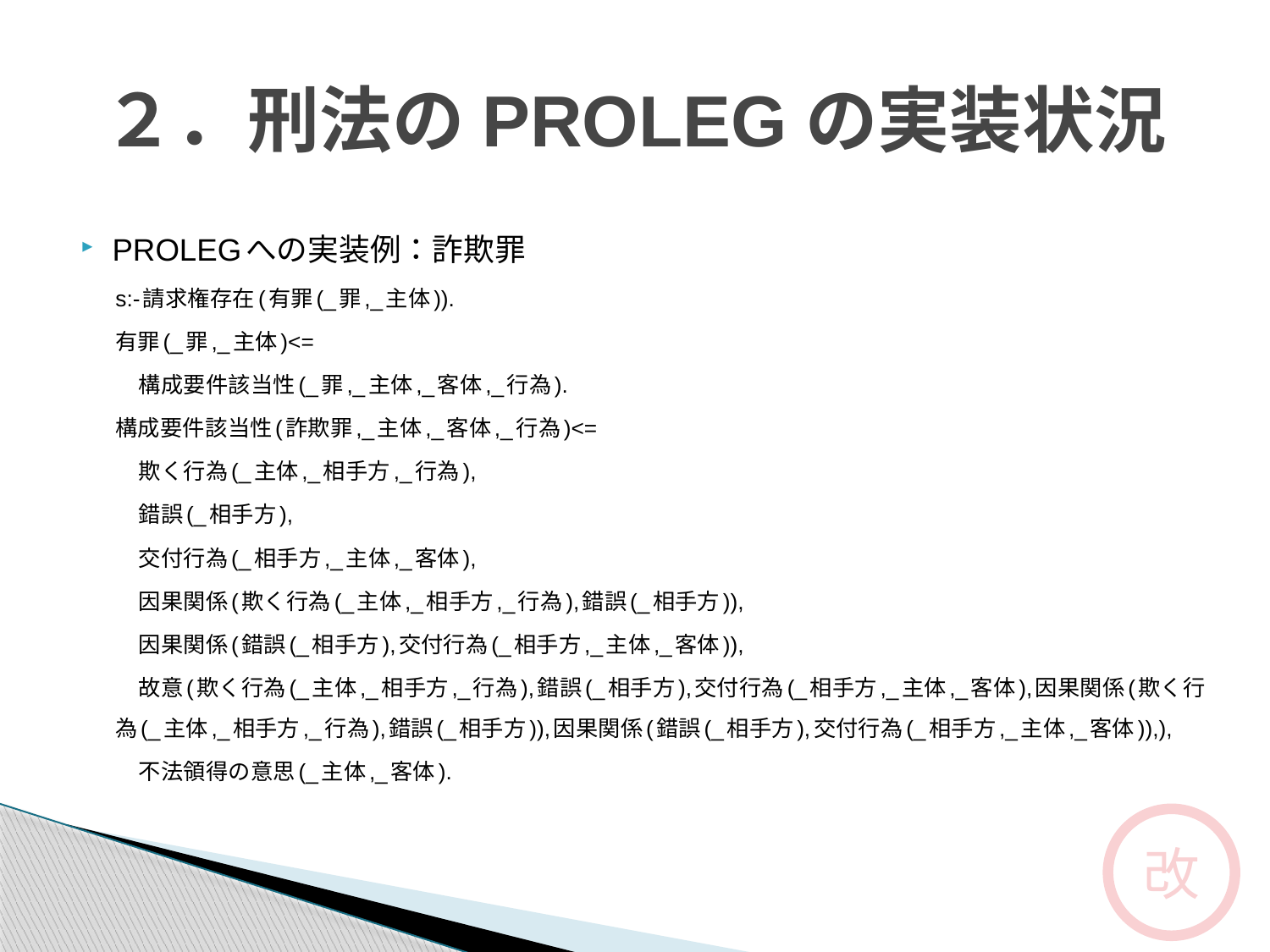

# ２．刑法のPROLEGの実装状況
PROLEGへの実装例：詐欺罪
s:-請求権存在(有罪(_罪,_主体)).
有罪(_罪,_主体)<=
    構成要件該当性(_罪,_主体,_客体,_行為).
構成要件該当性(詐欺罪,_主体,_客体,_行為)<=
    欺く行為(_主体,_相手方,_行為),
    錯誤(_相手方),
    交付行為(_相手方,_主体,_客体),
    因果関係(欺く行為(_主体,_相手方,_行為),錯誤(_相手方)),
    因果関係(錯誤(_相手方),交付行為(_相手方,_主体,_客体)),
    故意(欺く行為(_主体,_相手方,_行為),錯誤(_相手方),交付行為(_相手方,_主体,_客体),因果関係(欺く行為(_主体,_相手方,_行為),錯誤(_相手方)),因果関係(錯誤(_相手方),交付行為(_相手方,_主体,_客体)),),
    不法領得の意思(_主体,_客体).
改